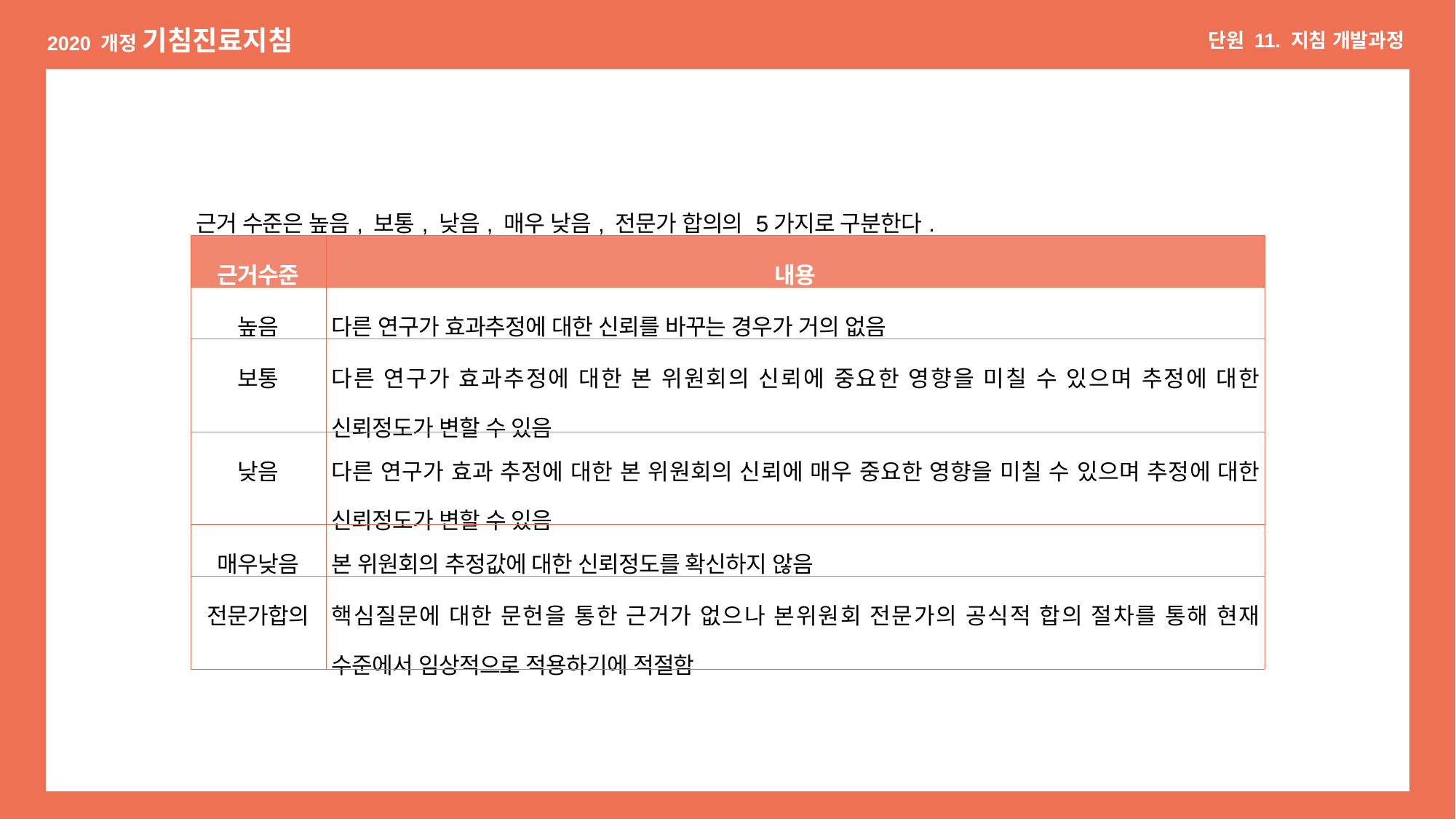

| 근거 수준은 높음, 보통, 낮음, 매우 낮음, 전문가 합의의 5가지로 구분한다. |  |
| --- | --- |
| 근거수준 | 내용 |
| 높음 | 다른 연구가 효과추정에 대한 신뢰를 바꾸는 경우가 거의 없음 |
| 보통 | 다른 연구가 효과추정에 대한 본 위원회의 신뢰에 중요한 영향을 미칠 수 있으며 추정에 대한 신뢰정도가 변할 수 있음 |
| 낮음 | 다른 연구가 효과 추정에 대한 본 위원회의 신뢰에 매우 중요한 영향을 미칠 수 있으며 추정에 대한 신뢰정도가 변할 수 있음 |
| 매우낮음 | 본 위원회의 추정값에 대한 신뢰정도를 확신하지 않음 |
| 전문가합의 | 핵심질문에 대한 문헌을 통한 근거가 없으나 본위원회 전문가의 공식적 합의 절차를 통해 현재 수준에서 임상적으로 적용하기에 적절함 |